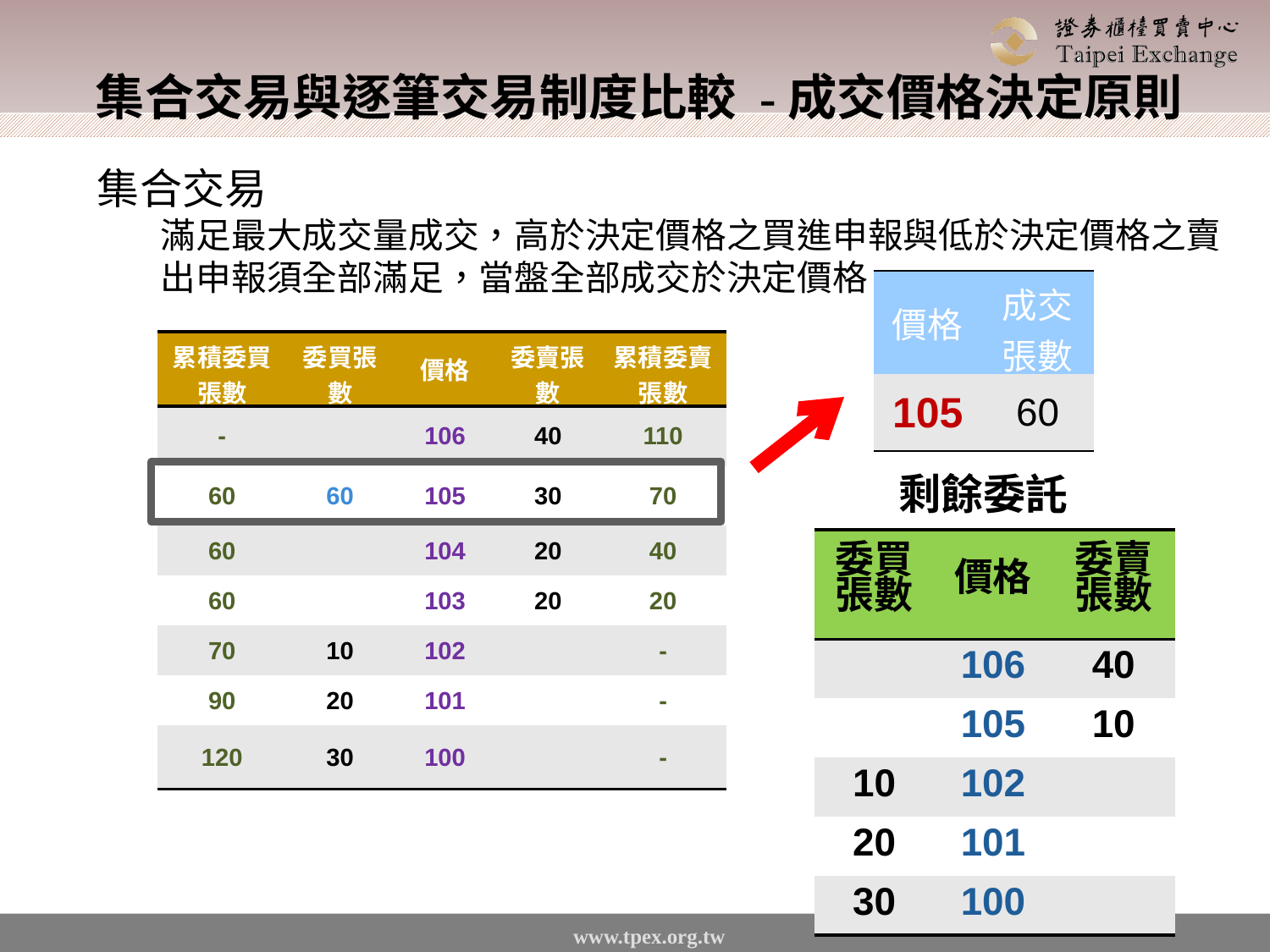

集合交易與逐筆交易制度比較 -成交價格決定原則
集合交易
滿足最大成交量成交，高於決定價格之買進申報與低於決定價格之賣出申報須全部滿足，當盤全部成交於決定價格。
| 價格 | 成交張數 |
| --- | --- |
| 105 | 60 |
| 累積委買張數 | 委買張數 | 價格 | 委賣張數 | 累積委賣張數 |
| --- | --- | --- | --- | --- |
| - |  | 106 | 40 | 110 |
| 60 | 60 | 105 | 30 | 70 |
| 60 |  | 104 | 20 | 40 |
| 60 |  | 103 | 20 | 20 |
| 70 | 10 | 102 |  | - |
| 90 | 20 | 101 |  | - |
| 120 | 30 | 100 |  | - |

剩餘委託
| 委買張數 | 價格 | 委賣張數 |
| --- | --- | --- |
|  | 106 | 40 |
|  | 105 | 10 |
| 10 | 102 |  |
| 20 | 101 |  |
| 30 | 100 |  |